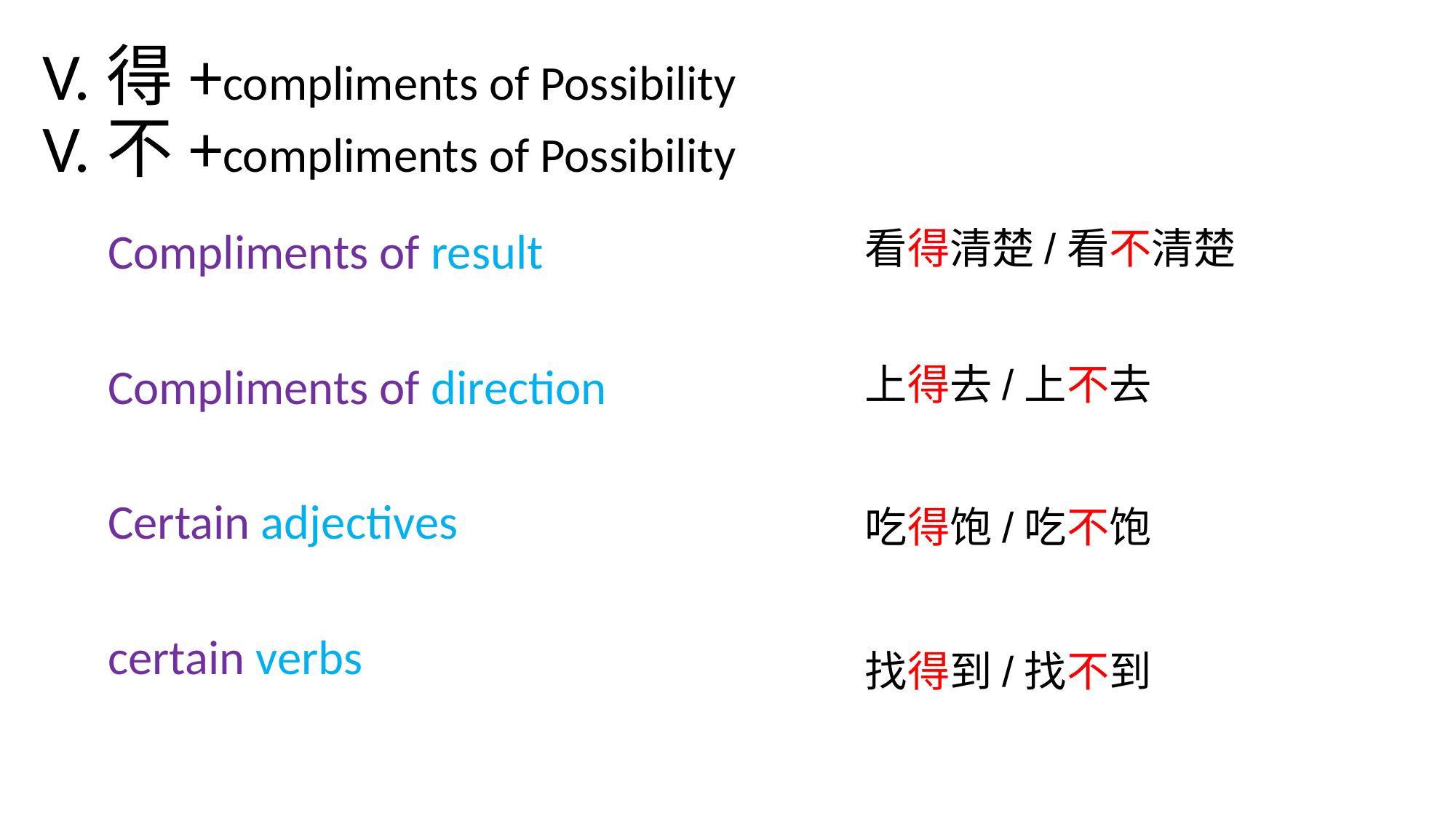

# V.得+compliments of Possibility V.不+compliments of Possibility
看得清楚/看不清楚

Compliments of result

Compliments of direction

Certain adjectives

certain verbs
上得去/上不去

吃得饱/吃不饱

找得到/找不到